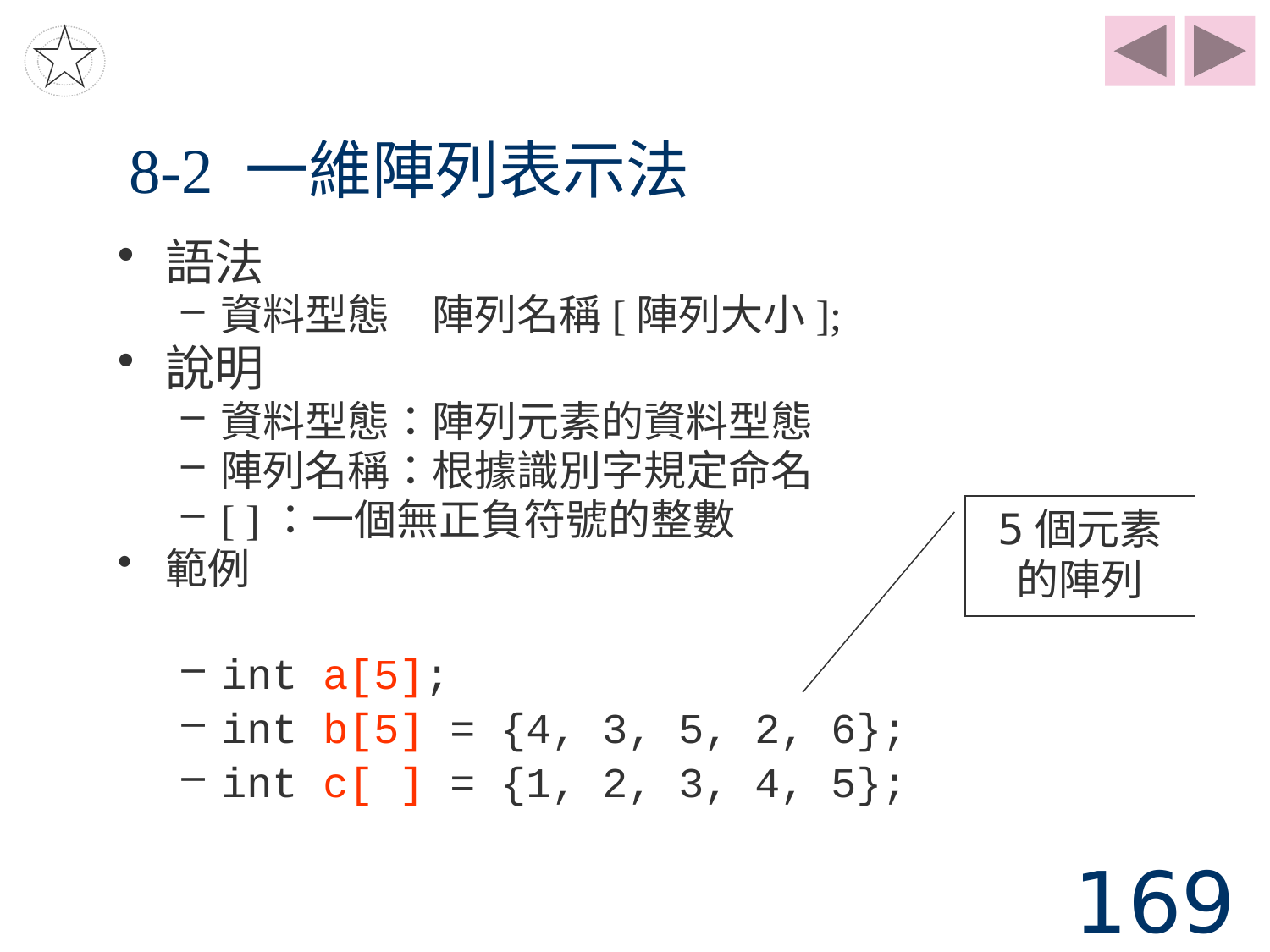

# 8-2 一維陣列表示法
語法
資料型態　陣列名稱[陣列大小];
說明
資料型態：陣列元素的資料型態
陣列名稱：根據識別字規定命名
[ ]：一個無正負符號的整數
範例
5個元素
的陣列
int a[5];
int b[5] = {4, 3, 5, 2, 6};
int c[ ] = {1, 2, 3, 4, 5};
169